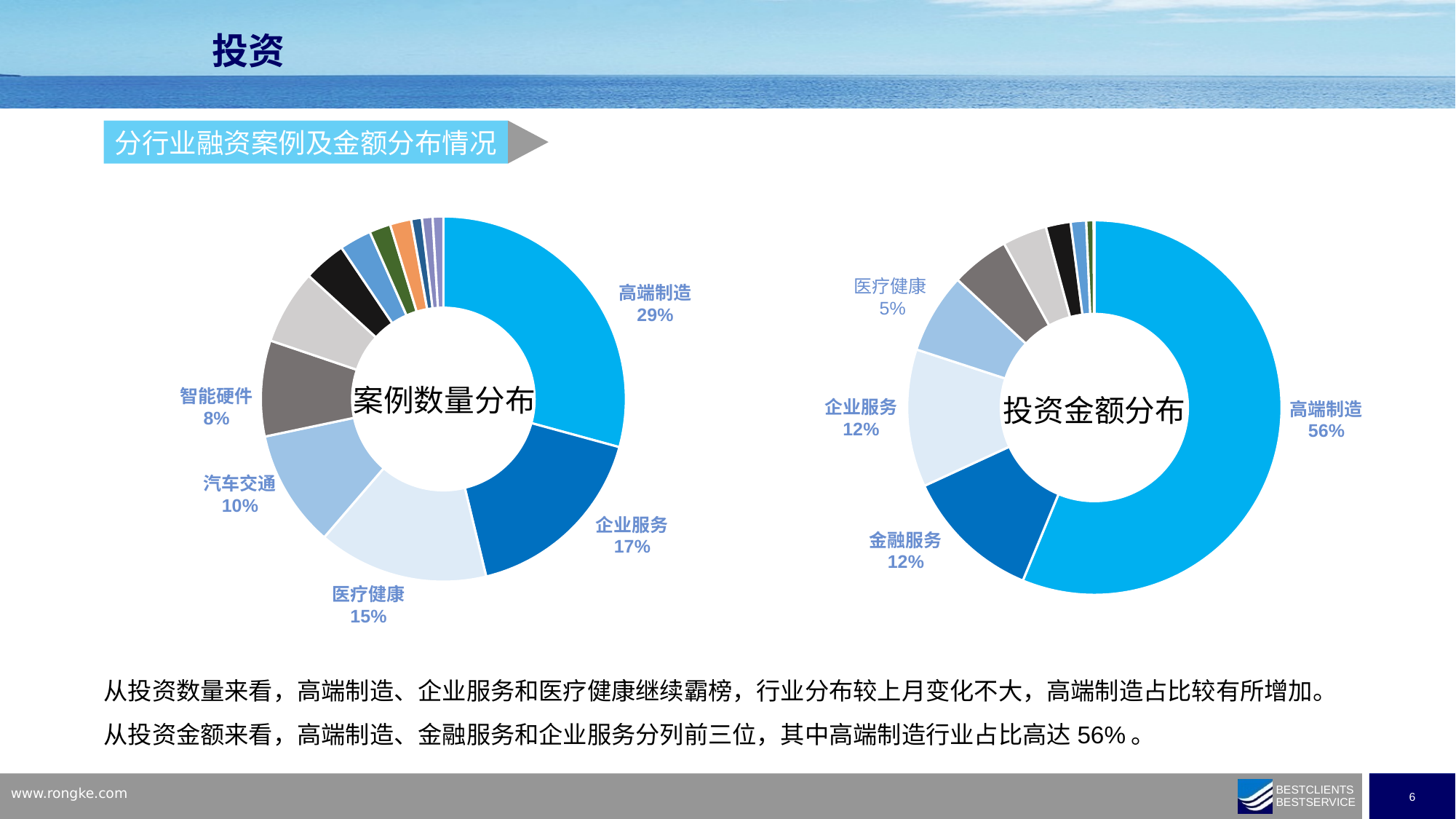

### Chart

| Category |  |
|---|---|
| 高端制造 | 31.0 |
| 企业服务 | 18.0 |
| 医疗健康 | 16.0 |
| 汽车交通 | 11.0 |
| 智能硬件 | 9.0 |
| 传统产业 | 7.0 |
| 文化传媒 | 4.0 |
| 金融服务 | 3.0 |
| 电子商务 | 2.0 |
| 工具软件 | 2.0 |
| 互联网及电信服务 | 1.0 |
| 农业 | 1.0 |
| 游戏 | 1.0 |
投资

### Chart

| Category |  |
|---|---|
| 高端制造 | 111.63 |
| 金融服务 | 23.6 |
| 企业服务 | 23.59 |
| 医疗健康 | 13.7626 |
| 工具软件 | 9.99 |
| 汽车交通 | 7.62 |
| 传统产业 | 4.26 |
| 智能硬件 | 2.649 |
| 游戏 | 1.26 |
| 文化传媒 | 0.1 |
| 互联网及电信服务 | 0.02 |
| 电子商务 | 0.0 |
| 农业 | 0.0 |
分行业融资案例及金额分布情况

案例数量分布
投资金额分布
从投资数量来看，高端制造、企业服务和医疗健康继续霸榜，行业分布较上月变化不大，高端制造占比较有所增加。
从投资金额来看，高端制造、金融服务和企业服务分列前三位，其中高端制造行业占比高达56%。